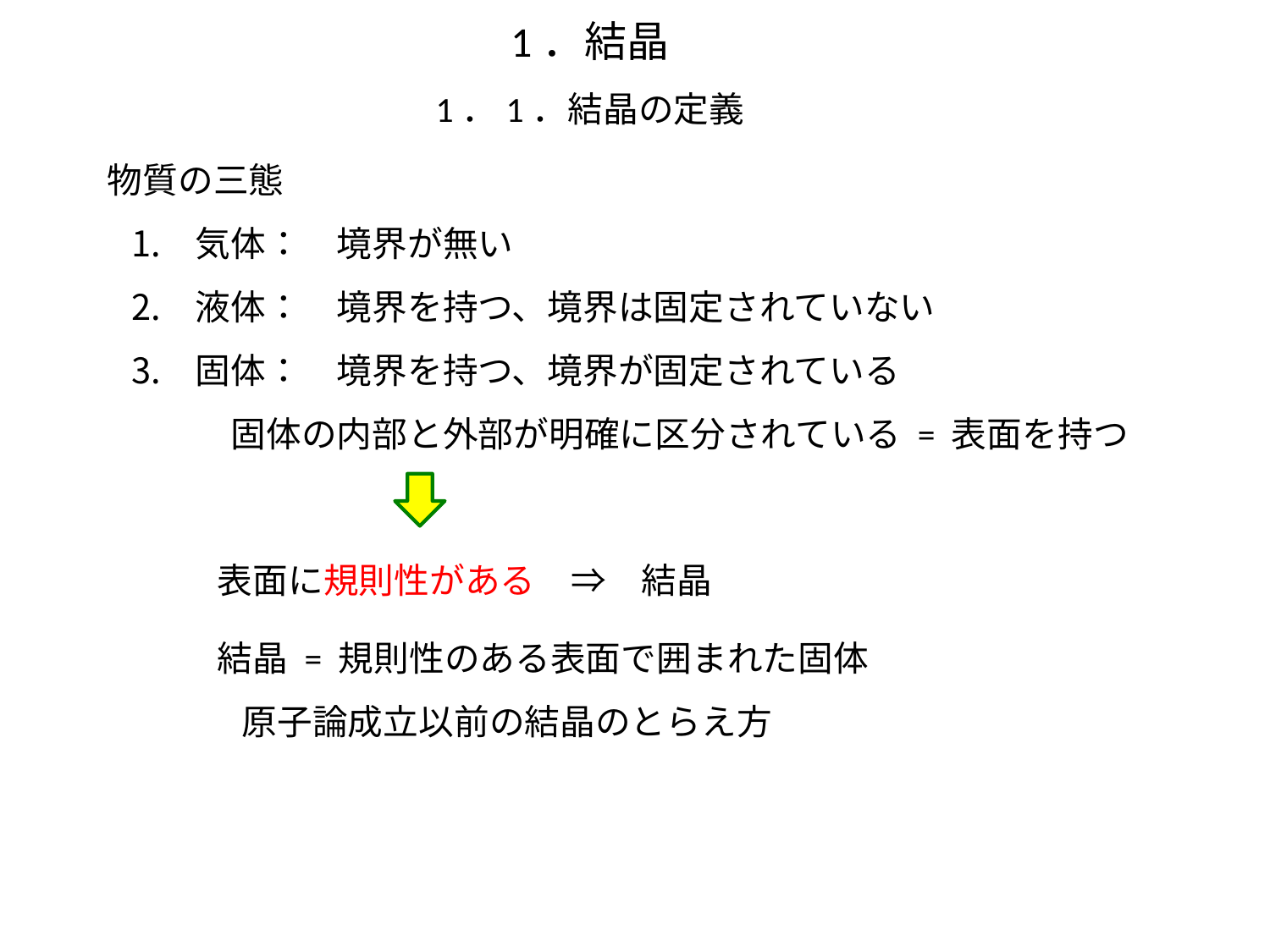

1．結晶
1．1．結晶の定義
物質の三態
気体：　境界が無い
液体：　境界を持つ、境界は固定されていない
固体：　境界を持つ、境界が固定されている
　固体の内部と外部が明確に区分されている = 表面を持つ

表面に規則性がある　⇒　結晶
結晶 = 規則性のある表面で囲まれた固体
原子論成立以前の結晶のとらえ方